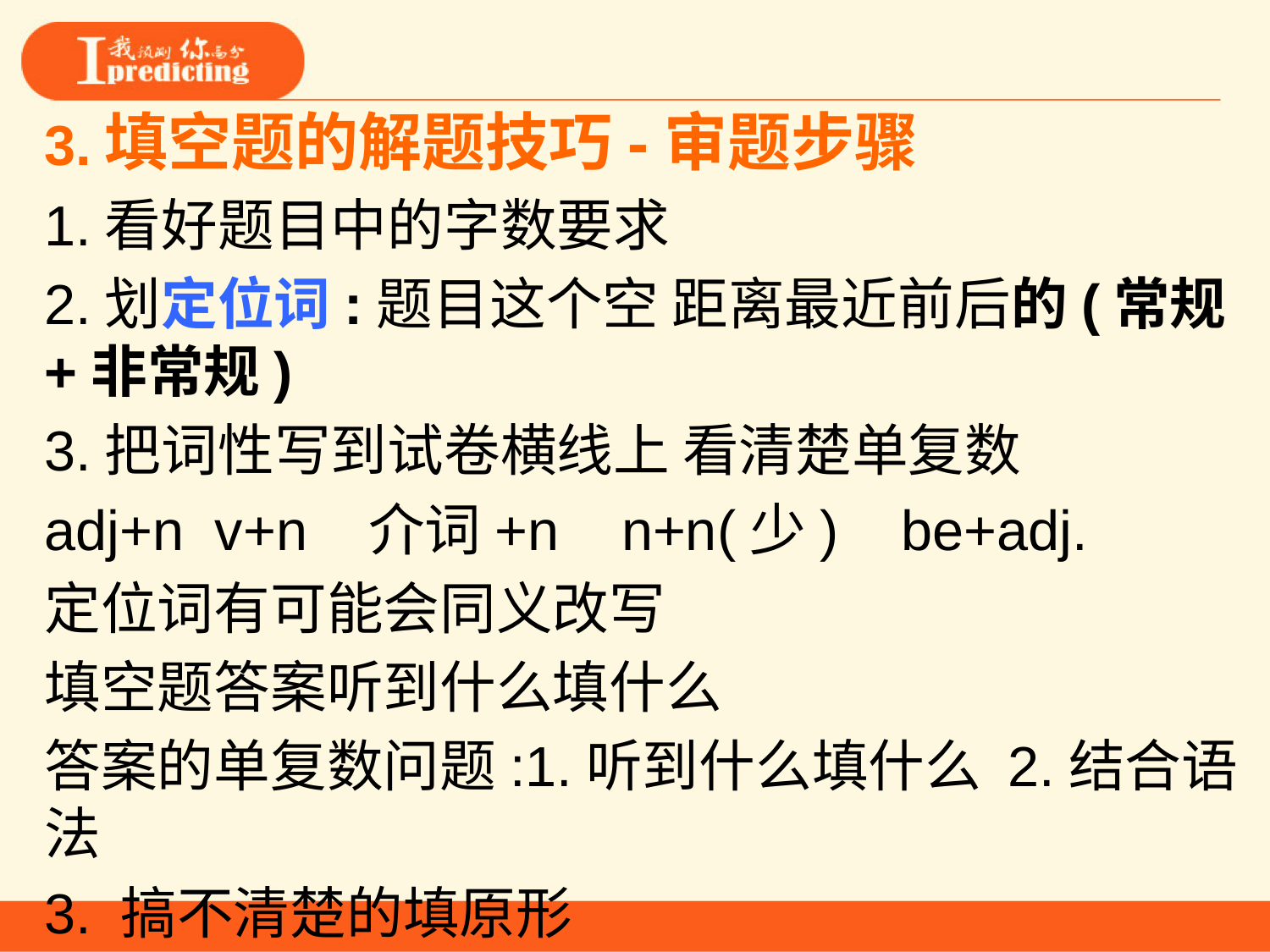

3.填空题的解题技巧-审题步骤
1.看好题目中的字数要求
2.划定位词:题目这个空 距离最近前后的(常规+非常规)
3.把词性写到试卷横线上 看清楚单复数
adj+n  v+n   介词+n    n+n(少)    be+adj.
定位词有可能会同义改写
填空题答案听到什么填什么
答案的单复数问题:1.听到什么填什么 2.结合语法
3. 搞不清楚的填原形